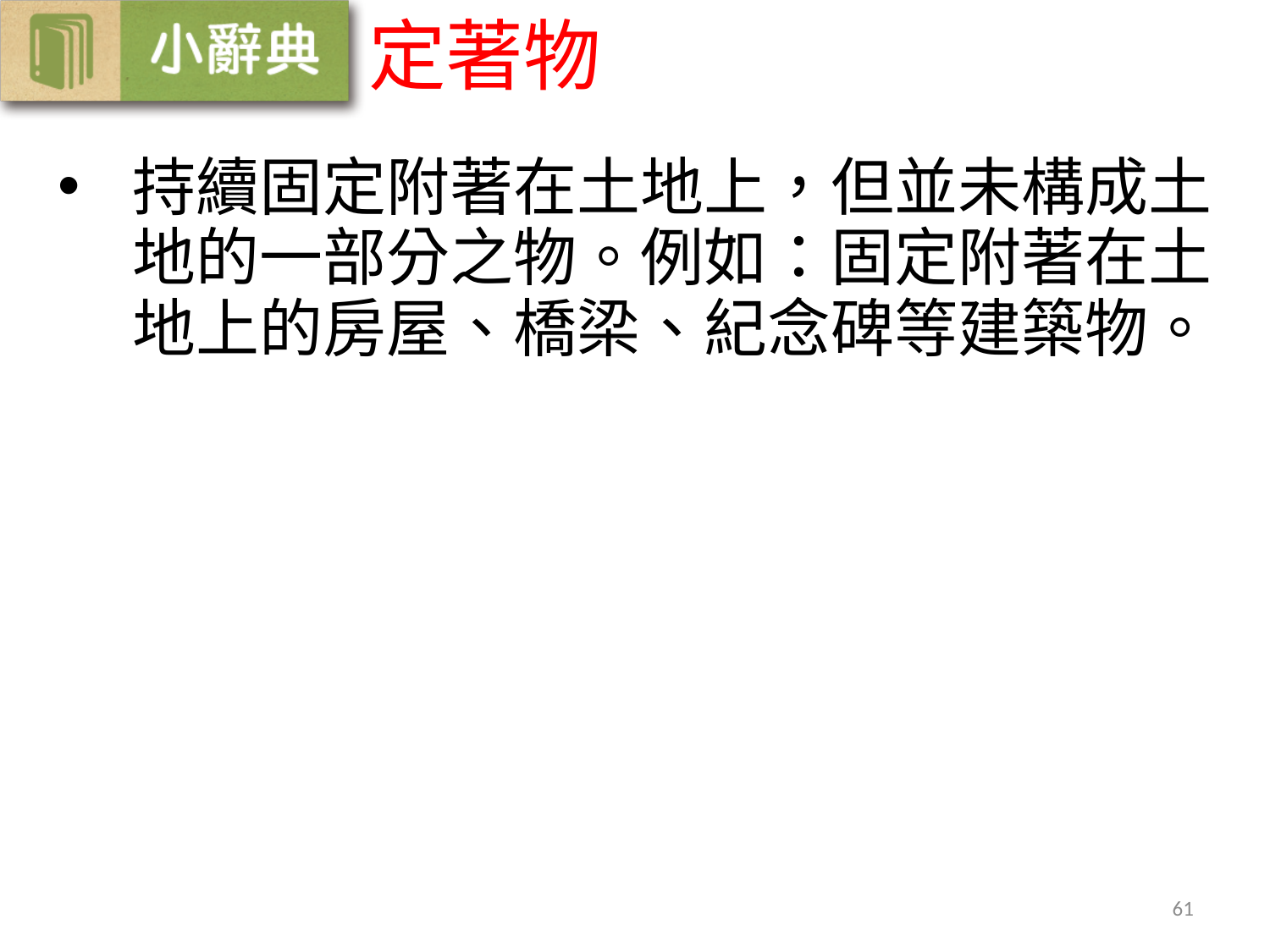

# 定著物
持續固定附著在土地上，但並未構成土地的一部分之物。例如：固定附著在土地上的房屋、橋梁、紀念碑等建築物。
61